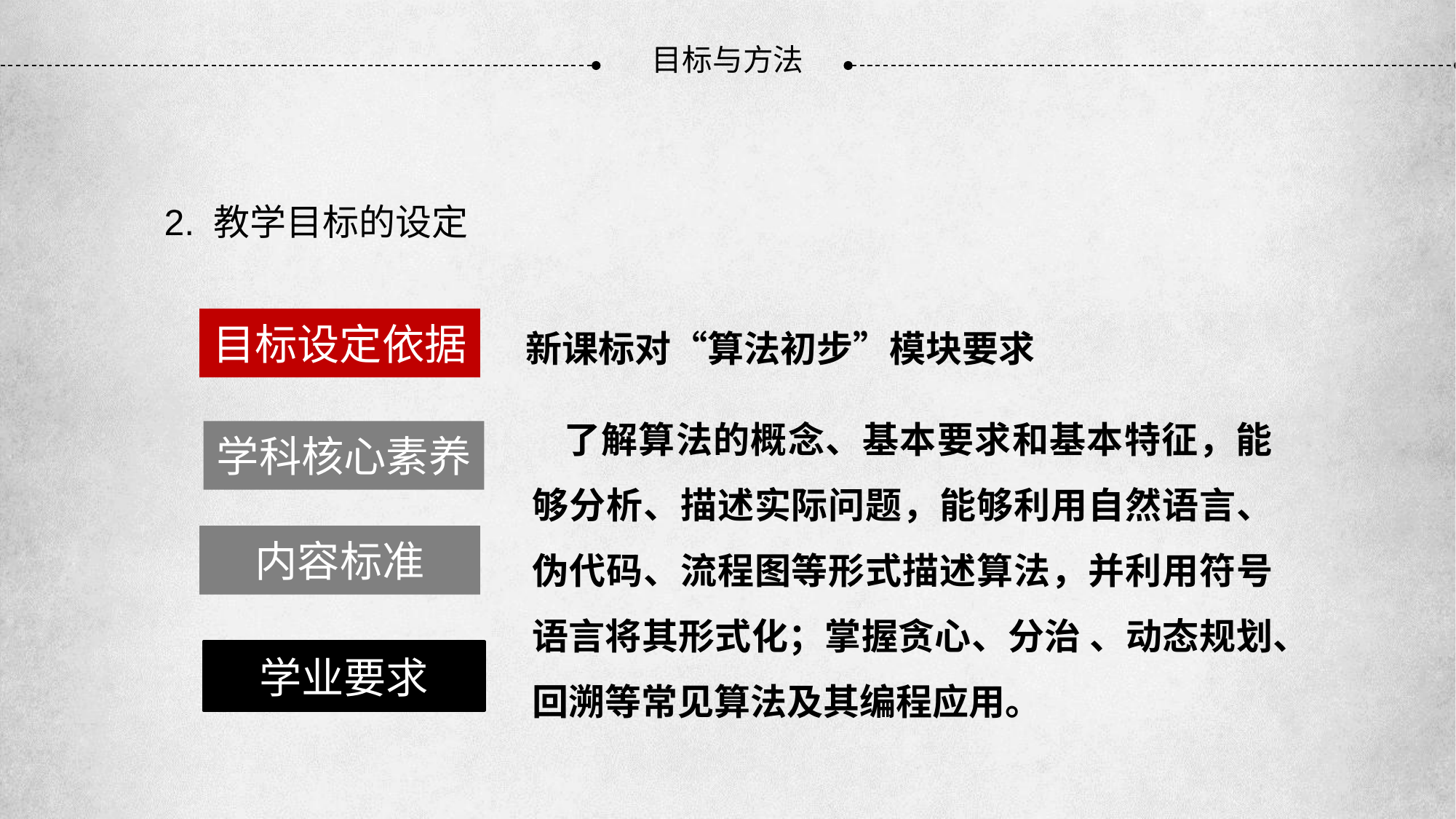

目标与方法
 2. 教学目标的设定
新课标对“算法初步”模块要求
目标设定依据
了解算法的概念、基本要求和基本特征，能够分析、描述实际问题，能够利用自然语言、伪代码、流程图等形式描述算法，并利用符号语言将其形式化；掌握贪心、分治 、动态规划、回溯等常见算法及其编程应用。
学科核心素养
内容标准
学业要求